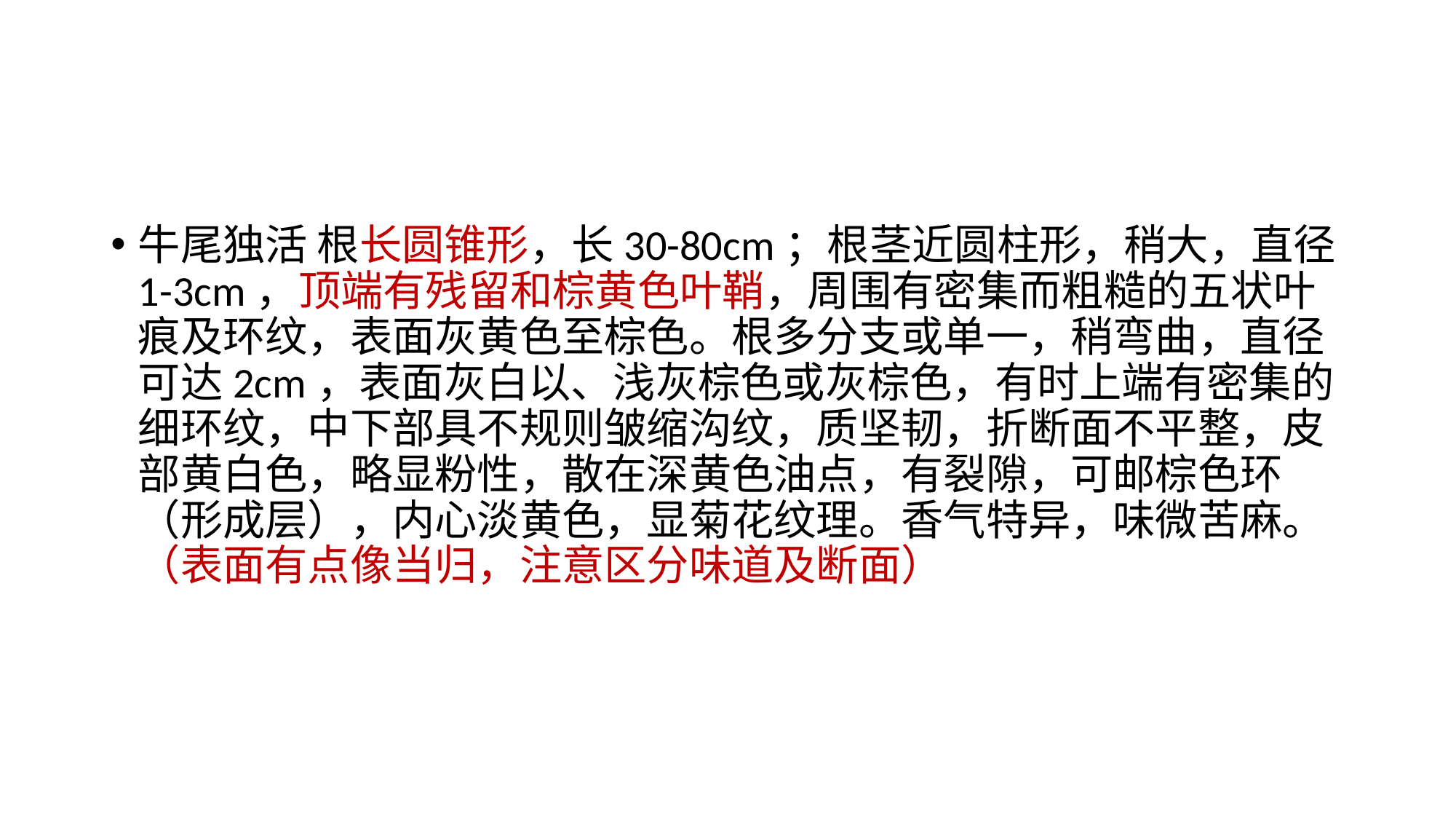

#
牛尾独活 根长圆锥形，长30-80cm；根茎近圆柱形，稍大，直径1-3cm，顶端有残留和棕黄色叶鞘，周围有密集而粗糙的五状叶痕及环纹，表面灰黄色至棕色。根多分支或单一，稍弯曲，直径可达2cm，表面灰白以、浅灰棕色或灰棕色，有时上端有密集的细环纹，中下部具不规则皱缩沟纹，质坚韧，折断面不平整，皮部黄白色，略显粉性，散在深黄色油点，有裂隙，可邮棕色环（形成层），内心淡黄色，显菊花纹理。香气特异，味微苦麻。（表面有点像当归，注意区分味道及断面）